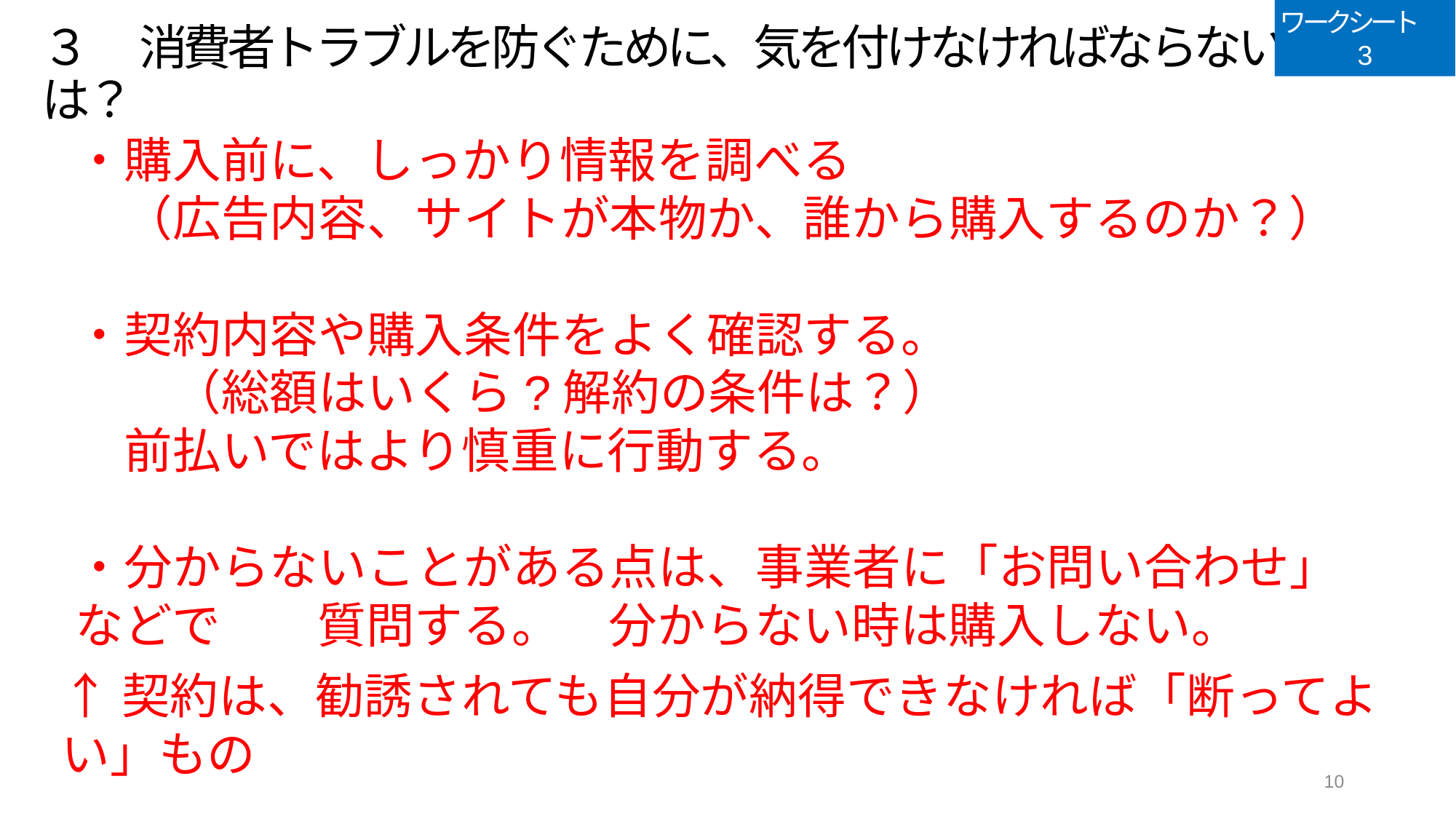

ワークシート　3
# ３　消費者トラブルを防ぐために、気を付けなければならないことは？
・購入前に、しっかり情報を調べる
　（広告内容、サイトが本物か、誰から購入するのか？）

・契約内容や購入条件をよく確認する。
　　（総額はいくら?解約の条件は？）
　前払いではより慎重に行動する。

・分からないことがある点は、事業者に「お問い合わせ」などで　　質問する。　分からない時は購入しない。

↑契約は、勧誘されても自分が納得できなければ「断ってよい」もの
10